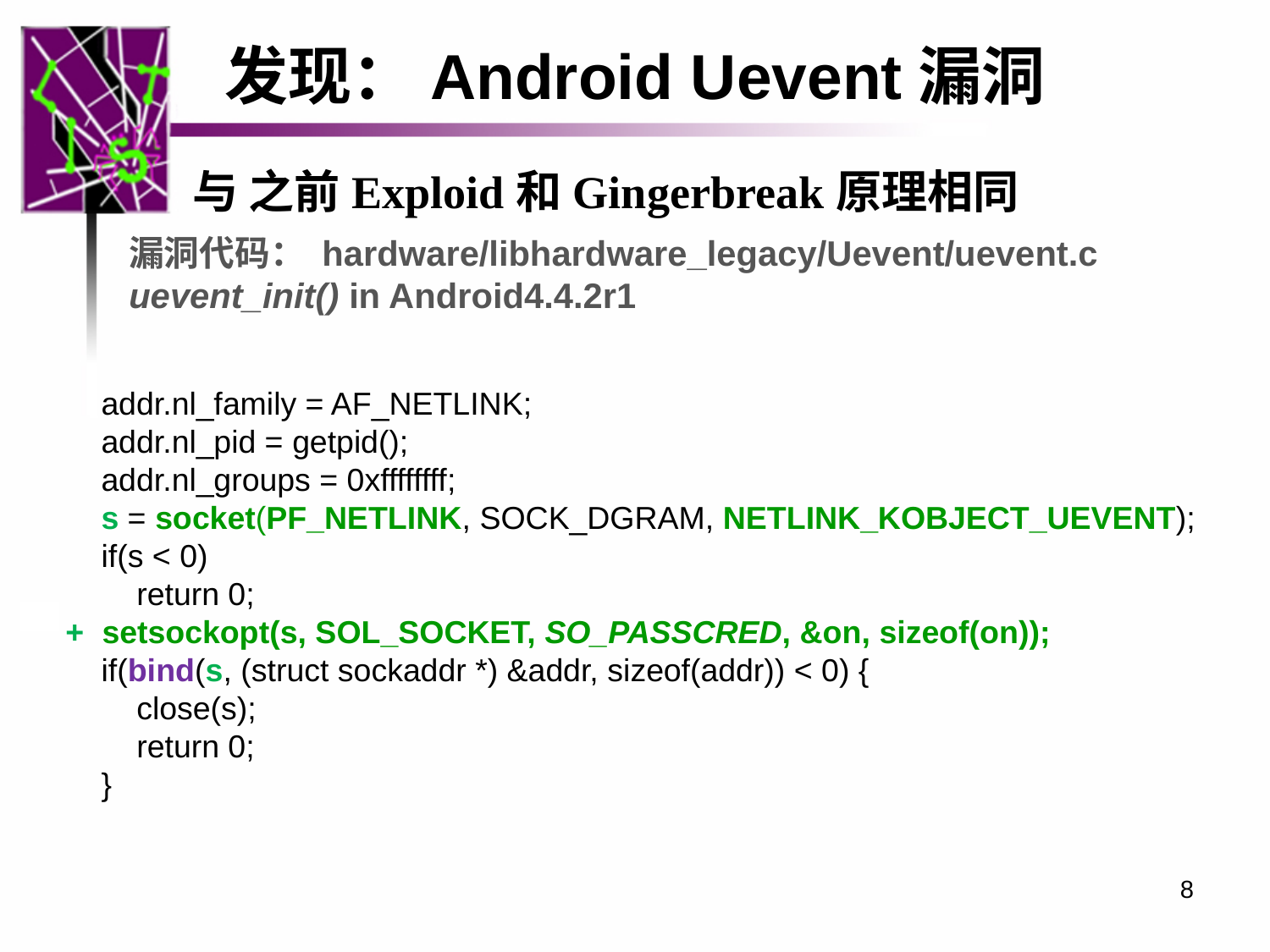

发现：Android Uevent漏洞
与 之前Exploid和Gingerbreak原理相同
漏洞代码： hardware/libhardware_legacy/Uevent/uevent.c
uevent_init() in Android4.4.2r1
    addr.nl_family = AF_NETLINK;
    addr.nl_pid = getpid();
    addr.nl_groups = 0xffffffff;
    s = socket(PF_NETLINK, SOCK_DGRAM, NETLINK_KOBJECT_UEVENT);
    if(s < 0)
        return 0;
+  setsockopt(s, SOL_SOCKET, SO_PASSCRED, &on, sizeof(on));
    if(bind(s, (struct sockaddr *) &addr, sizeof(addr)) < 0) {
        close(s);
        return 0;
    }

8